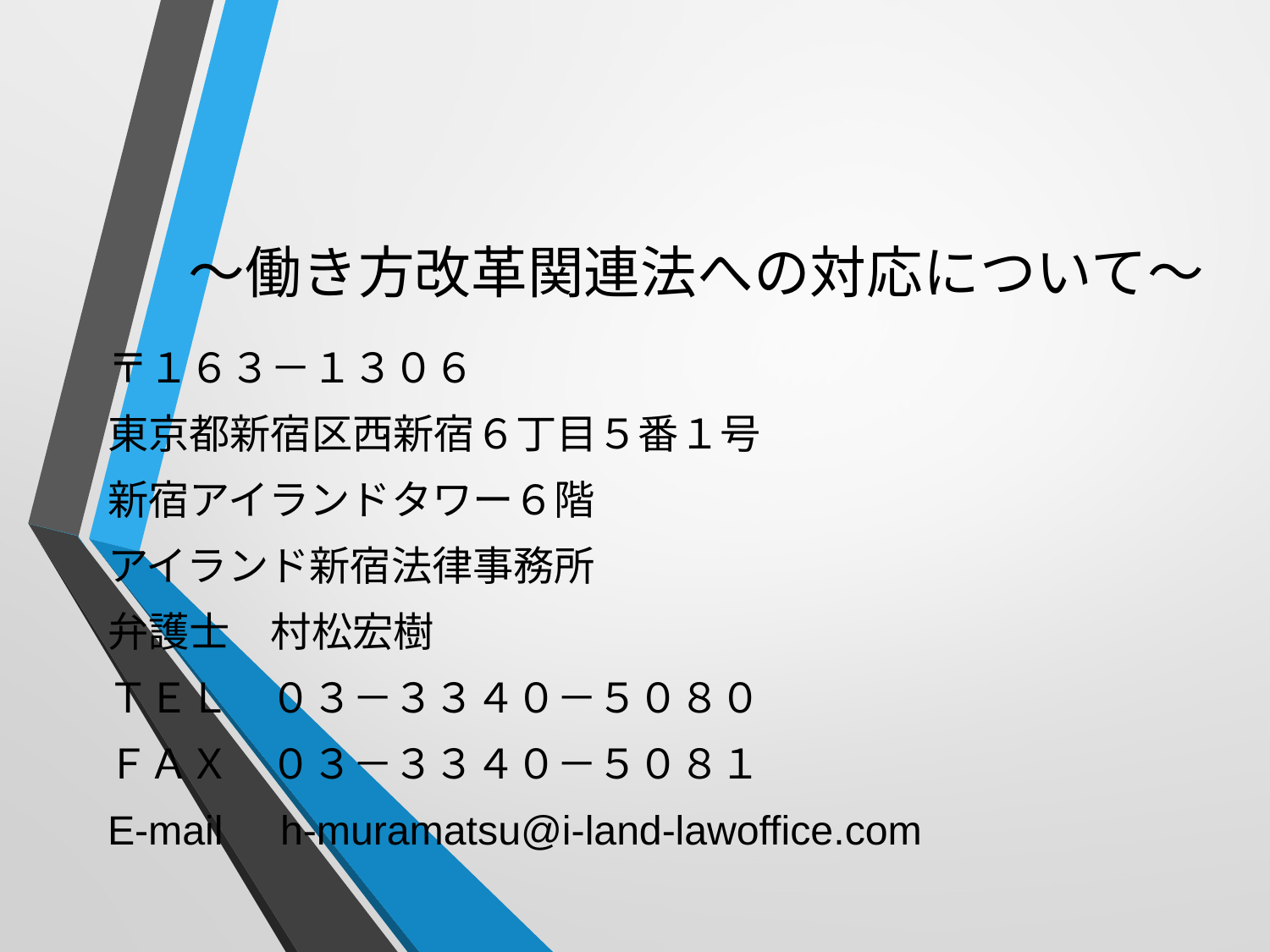

# ～働き方改革関連法への対応について～
〒１６３－１３０６
東京都新宿区西新宿６丁目５番１号
新宿アイランドタワー６階
アイランド新宿法律事務所
弁護士　村松宏樹
ＴＥＬ　０３－３３４０－５０８０
ＦＡＸ　０３－３３４０－５０８１
E‐mail　h-muramatsu@i-land-lawoffice.com